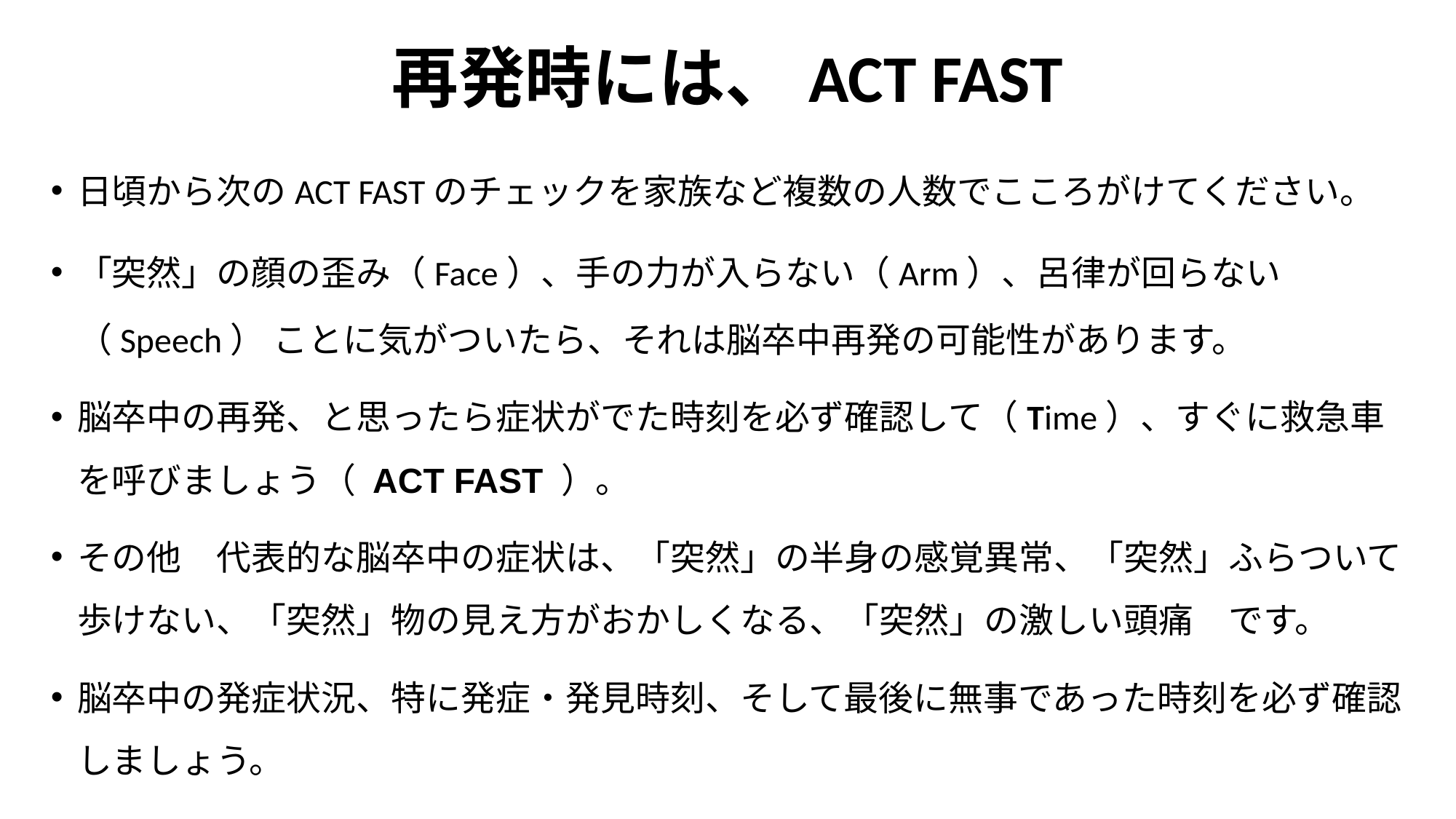

# 再発時には、ACT FAST
日頃から次のACT FASTのチェックを家族など複数の人数でこころがけてください。
「突然」の顔の歪み（Face）、手の力が入らない（Arm）、呂律が回らない（Speech） ことに気がついたら、それは脳卒中再発の可能性があります。
脳卒中の再発、と思ったら症状がでた時刻を必ず確認して（Time）、すぐに救急車を呼びましょう（ ACT FAST ）。
その他　代表的な脳卒中の症状は、「突然」の半身の感覚異常、「突然」ふらついて歩けない、「突然」物の見え方がおかしくなる、「突然」の激しい頭痛　です。
脳卒中の発症状況、特に発症・発見時刻、そして最後に無事であった時刻を必ず確認しましょう。